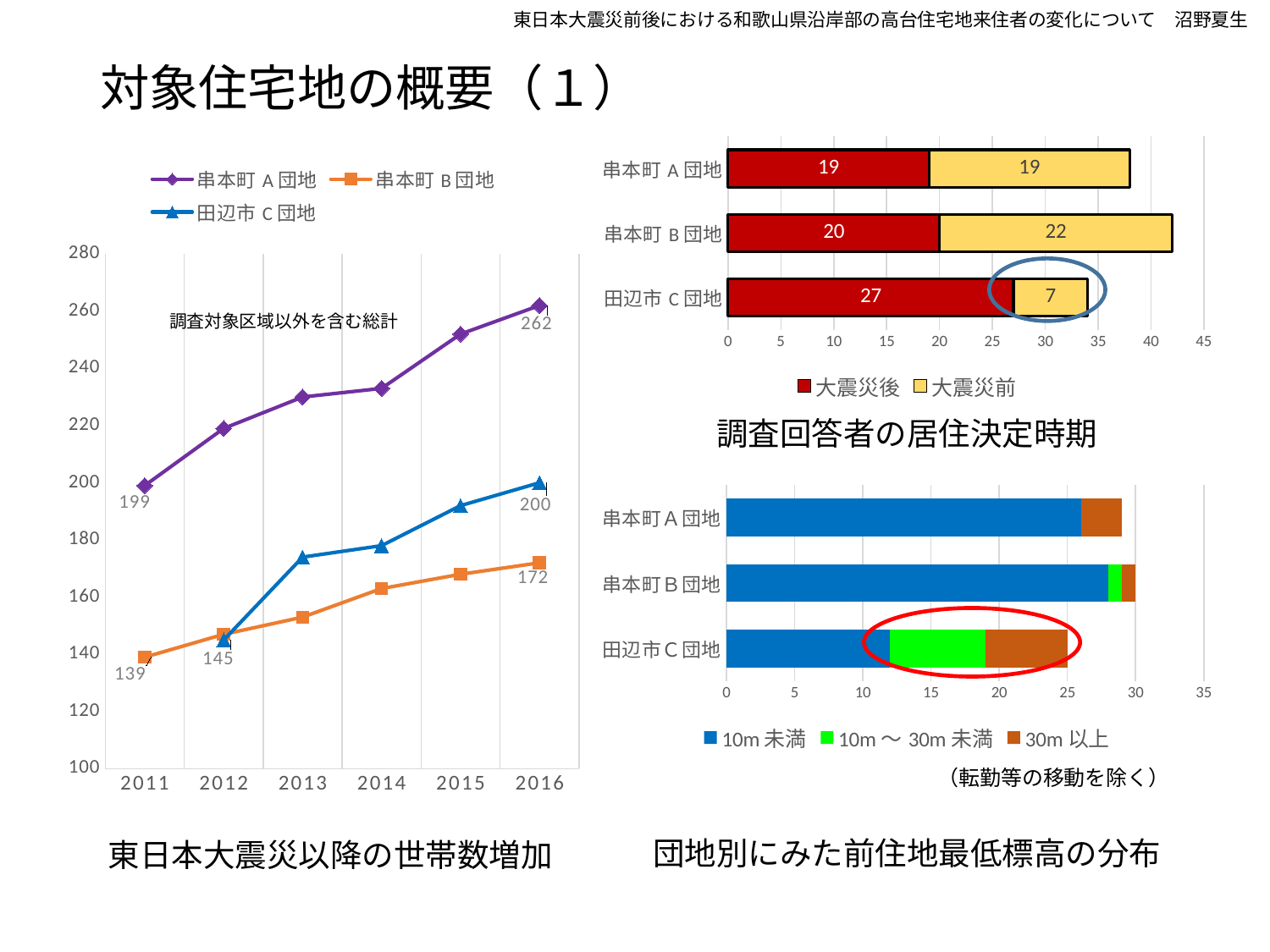

東日本大震災前後における和歌山県沿岸部の高台住宅地来住者の変化について　沼野夏生
# 対象住宅地の概要（１）

### Chart

| Category | 大震災後 | 大震災前 |
|---|---|---|
| 田辺市C団地 | 27.0 | 7.0 |
| 串本町B団地 | 20.0 | 22.0 |
| 串本町A団地 | 19.0 | 19.0 |

### Chart

| Category | 串本町A団地 | 串本町B団地 | 田辺市C団地 |
|---|---|---|---|
| 2011 | 199.0 | 139.0 | None |
| 2012 | 219.0 | 147.0 | 145.0 |
| 2013 | 230.0 | 153.0 | 174.0 |
| 2014 | 233.0 | 163.0 | 178.0 |
| 2015 | 252.0 | 168.0 | 192.0 |
| 2016 | 262.0 | 172.0 | 200.0 |
調査対象区域以外を含む総計
調査回答者の居住決定時期

### Chart

| Category | 10m未満 | 10m～30m未満 | 30m以上 |
|---|---|---|---|
| 田辺市Ｃ団地 | 12.0 | 7.0 | 6.0 |
| 串本町Ｂ団地 | 28.0 | 1.0 | 1.0 |
| 串本町Ａ団地 | 26.0 | 0.0 | 3.0 |
（転勤等の移動を除く）
団地別にみた前住地最低標高の分布
東日本大震災以降の世帯数増加